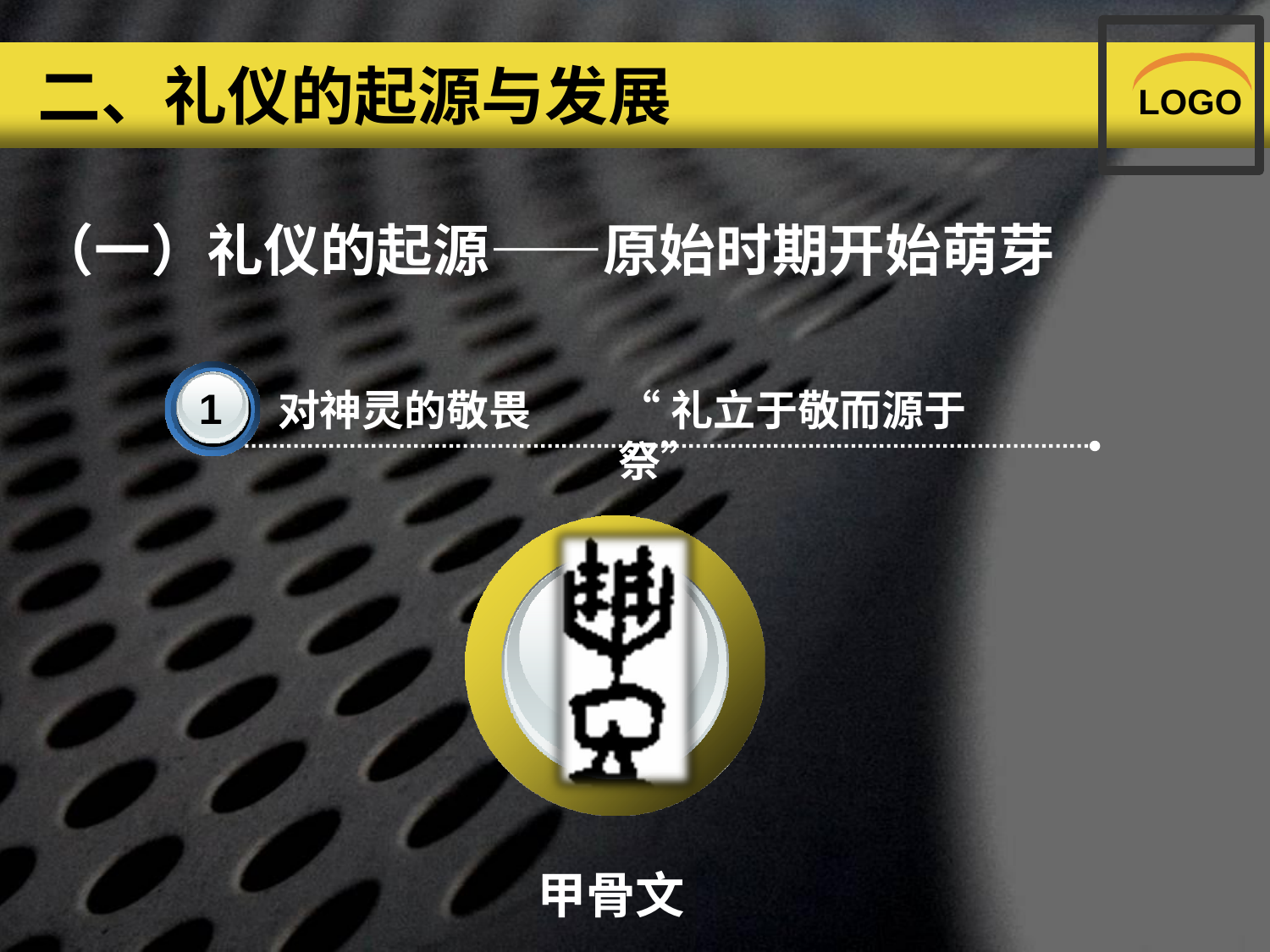

# 二、礼仪的起源与发展
LOGO

（一）礼仪的起源——原始时期开始萌芽

1
对神灵的敬畏
“礼立于敬而源于祭”

甲骨文